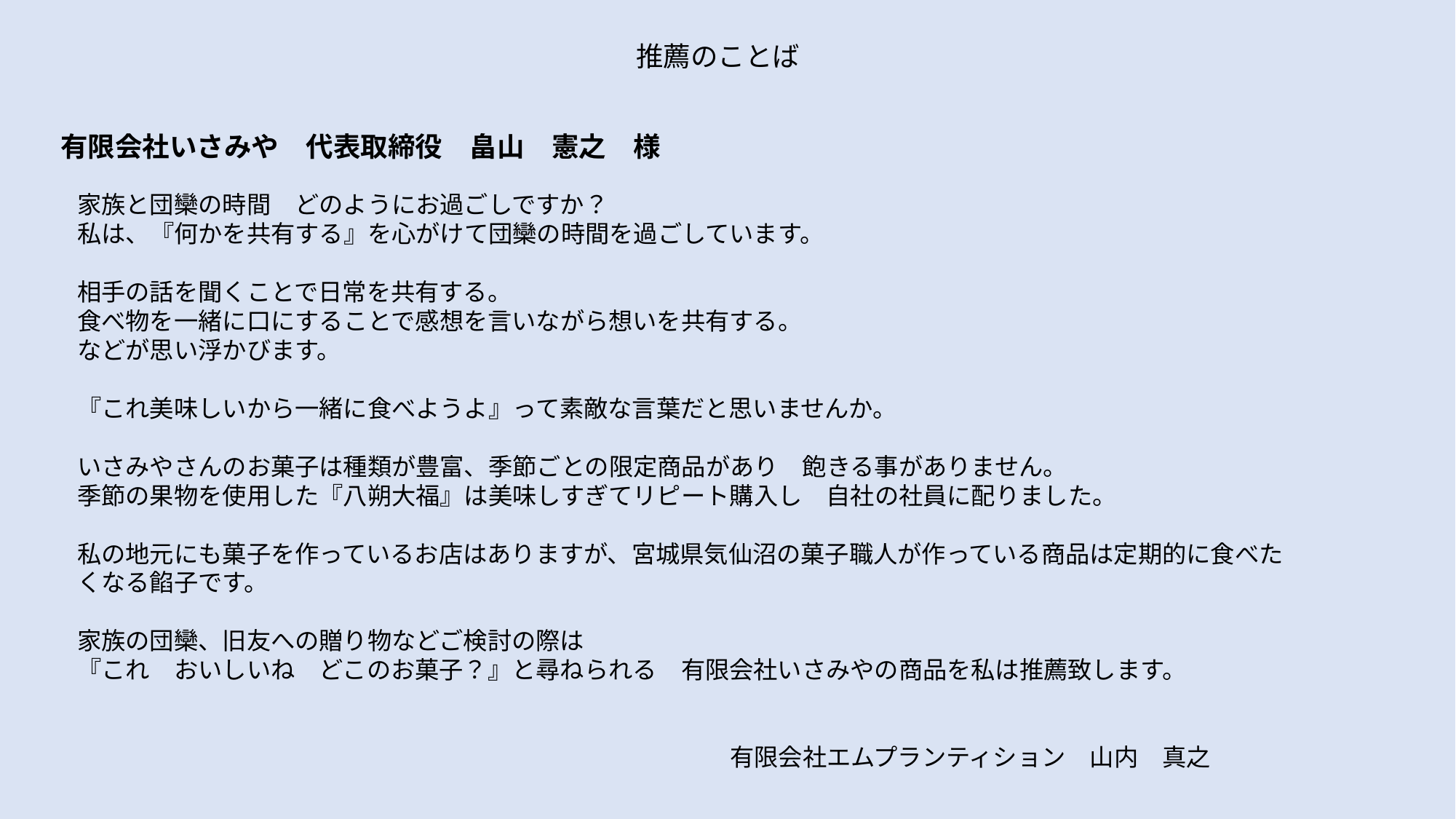

推薦のことば
# 有限会社いさみや　代表取締役　畠山　憲之　様
家族と団欒の時間　どのようにお過ごしですか？
私は、『何かを共有する』を心がけて団欒の時間を過ごしています。

相手の話を聞くことで日常を共有する。
食べ物を一緒に口にすることで感想を言いながら想いを共有する。
などが思い浮かびます。

『これ美味しいから一緒に食べようよ』って素敵な言葉だと思いませんか。

いさみやさんのお菓子は種類が豊富、季節ごとの限定商品があり　飽きる事がありません。
季節の果物を使用した『八朔大福』は美味しすぎてリピート購入し　自社の社員に配りました。

私の地元にも菓子を作っているお店はありますが、宮城県気仙沼の菓子職人が作っている商品は定期的に食べたくなる餡子です。

家族の団欒、旧友への贈り物などご検討の際は
『これ　おいしいね　どこのお菓子？』と尋ねられる　有限会社いさみやの商品を私は推薦致します。

　　　　　　　　　　　　　　　　　　　　　　　　　　　有限会社エムプランティション　山内　真之